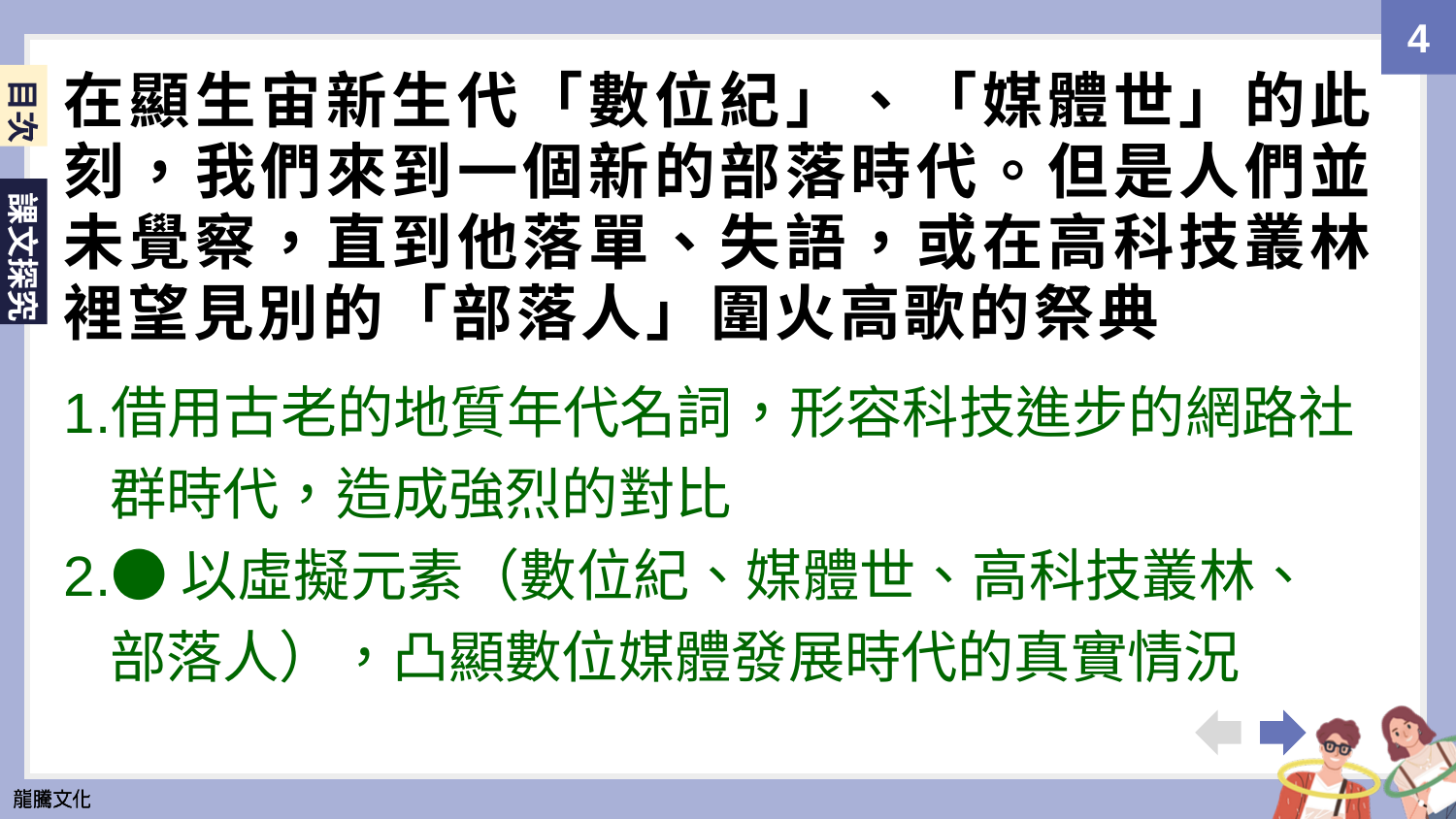

在顯生宙新生代「數位紀」、「媒體世」的此刻，我們來到一個新的部落時代。但是人們並未覺察，直到他落單、失語，或在高科技叢林裡望見別的「部落人」圍火高歌的祭典
借用古老的地質年代名詞，形容科技進步的網路社群時代，造成強烈的對比
●以虛擬元素（數位紀、媒體世、高科技叢林、部落人），凸顯數位媒體發展時代的真實情況